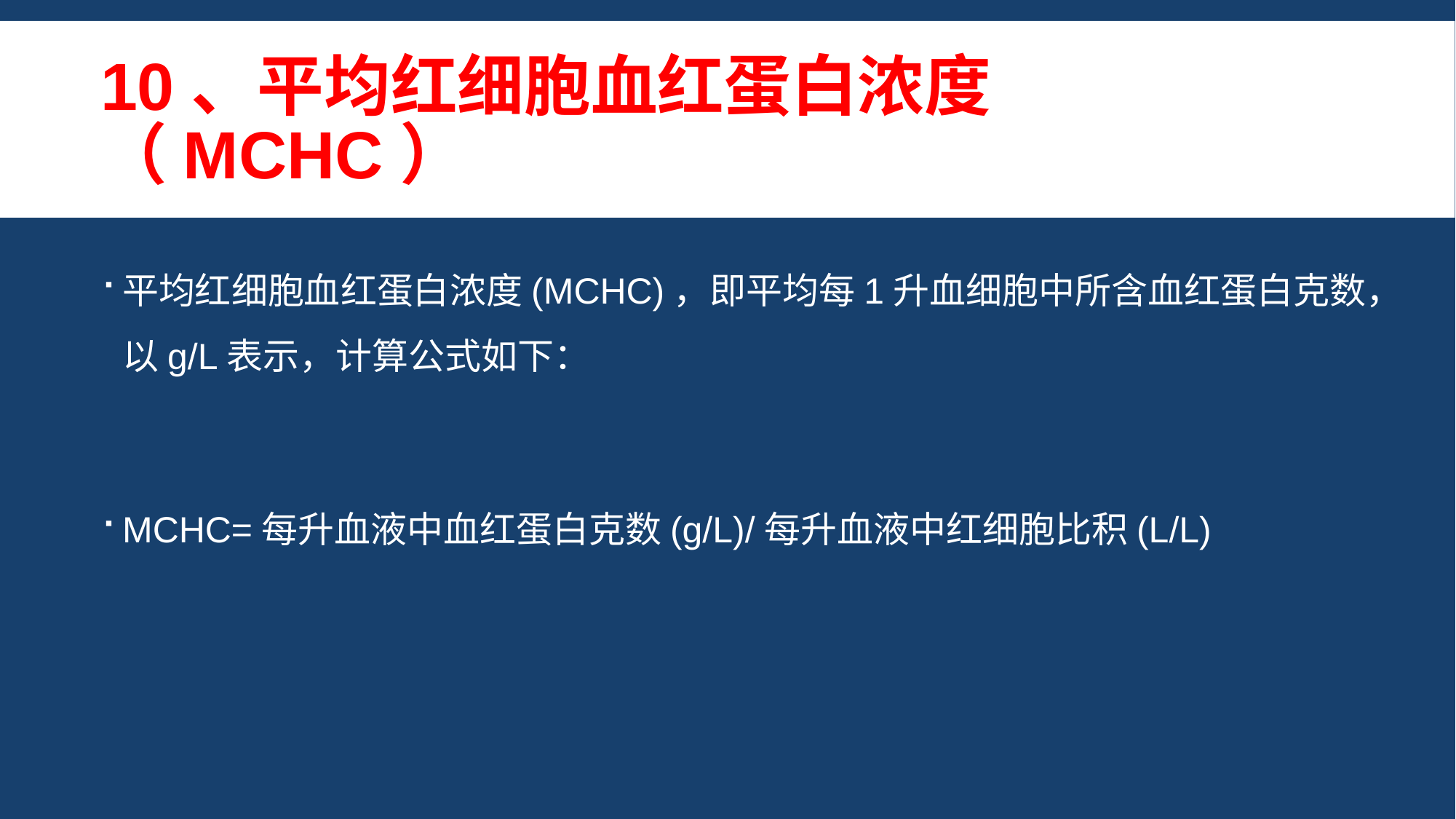

# 10、平均红细胞血红蛋白浓度（MCHC）
平均红细胞血红蛋白浓度(MCHC)，即平均每1升血细胞中所含血红蛋白克数，以g/L表示，计算公式如下：

MCHC=每升血液中血红蛋白克数(g/L)/每升血液中红细胞比积(L/L)